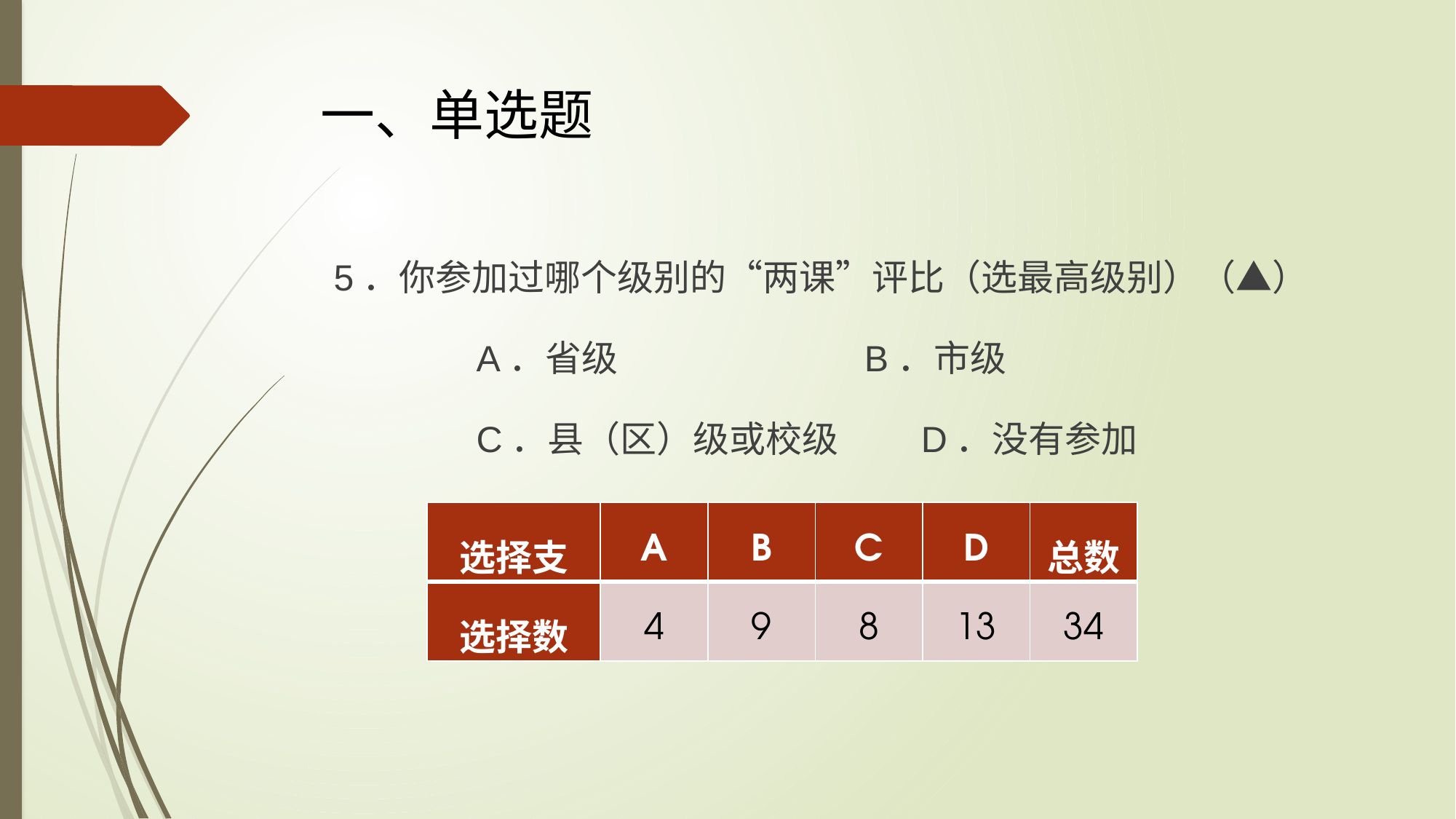

# 一、单选题
5．你参加过哪个级别的“两课”评比（选最高级别）（▲）
              A．省级                             B．市级
              C．县（区）级或校级         D．没有参加
| 选择支 | A | B | C | D | 总数 |
| --- | --- | --- | --- | --- | --- |
| 选择数 | 4 | 9 | 8 | 13 | 34 |